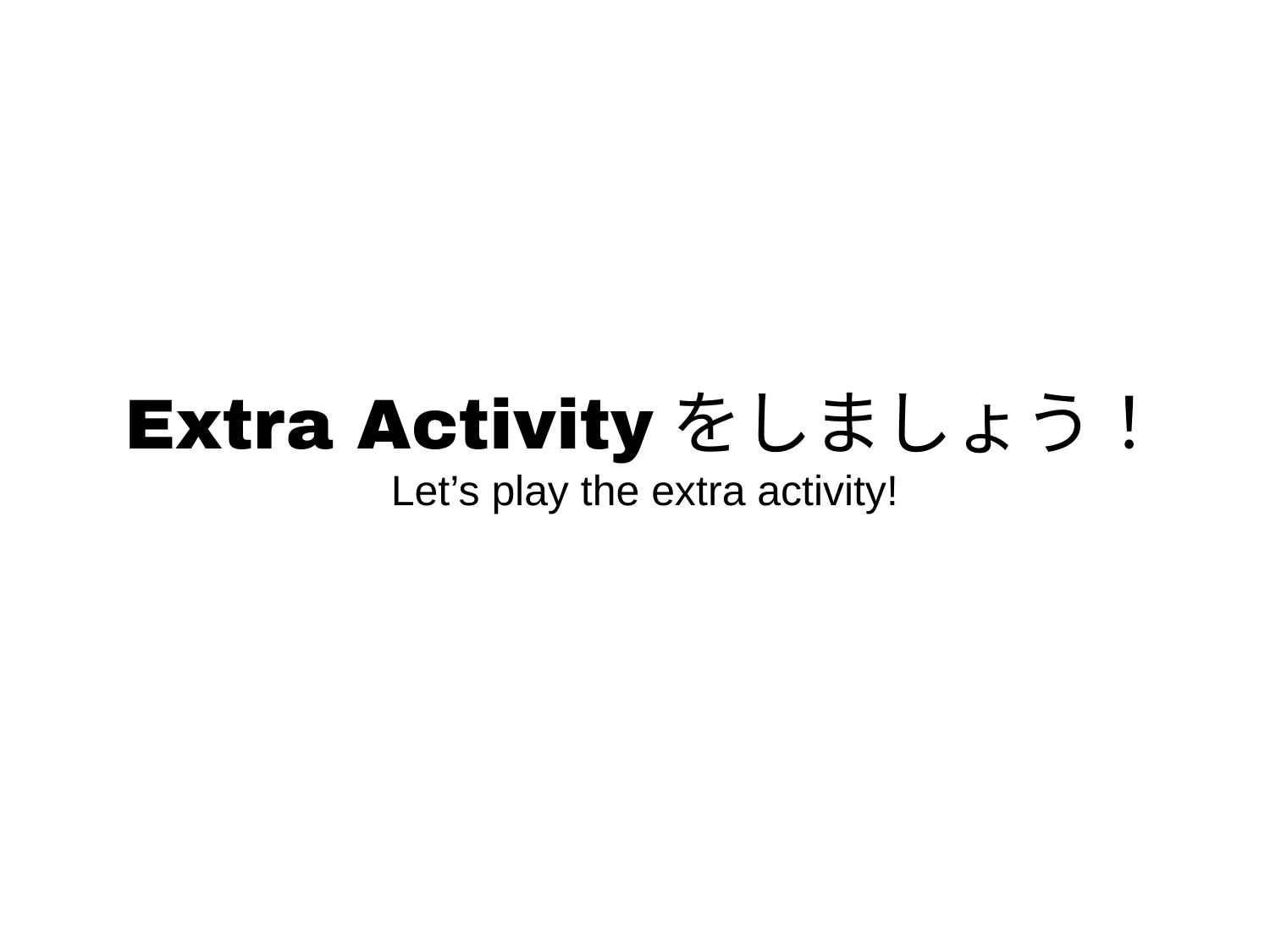

# Extra Activityをしましょう！ Let’s play the extra activity!